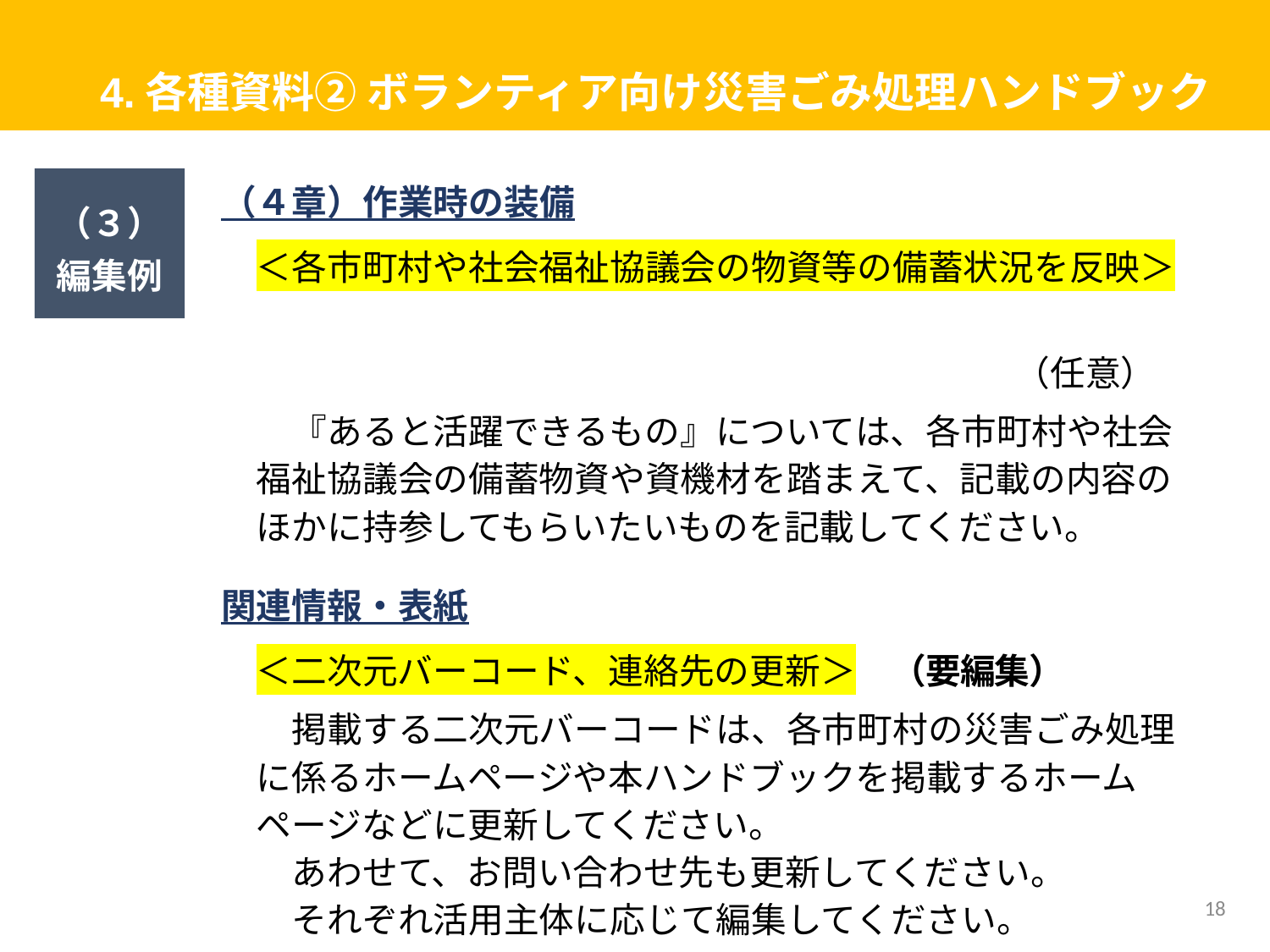

# 4.各種資料② ボランティア向け災害ごみ処理ハンドブック
（３）
編集例
（４章）作業時の装備
　＜各市町村や社会福祉協議会の物資等の備蓄状況を反映＞
（任意）
　　『あると活躍できるもの』については、各市町村や社会
　福祉協議会の備蓄物資や資機材を踏まえて、記載の内容の
　ほかに持参してもらいたいものを記載してください。
関連情報・表紙
　＜二次元バーコード、連絡先の更新＞　（要編集）
　　掲載する二次元バーコードは、各市町村の災害ごみ処理
　に係るホームページや本ハンドブックを掲載するホーム
　ページなどに更新してください。
　　あわせて、お問い合わせ先も更新してください。
　　それぞれ活用主体に応じて編集してください。
18